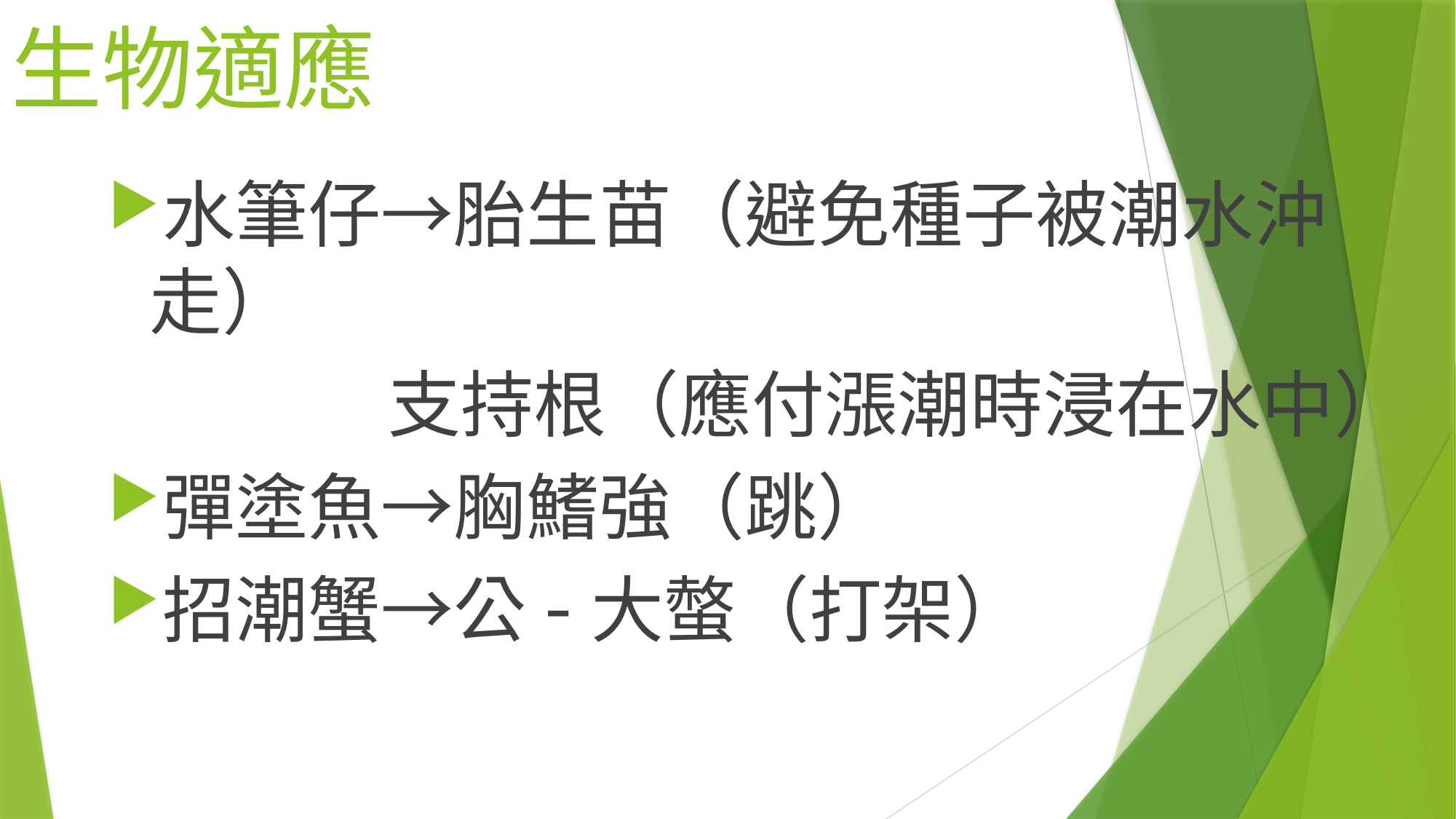

# 生物適應
水筆仔→胎生苗（避免種子被潮水沖走）
                支持根（應付漲潮時浸在水中）
彈塗魚→胸鰭強（跳）
招潮蟹→公-大螫（打架）